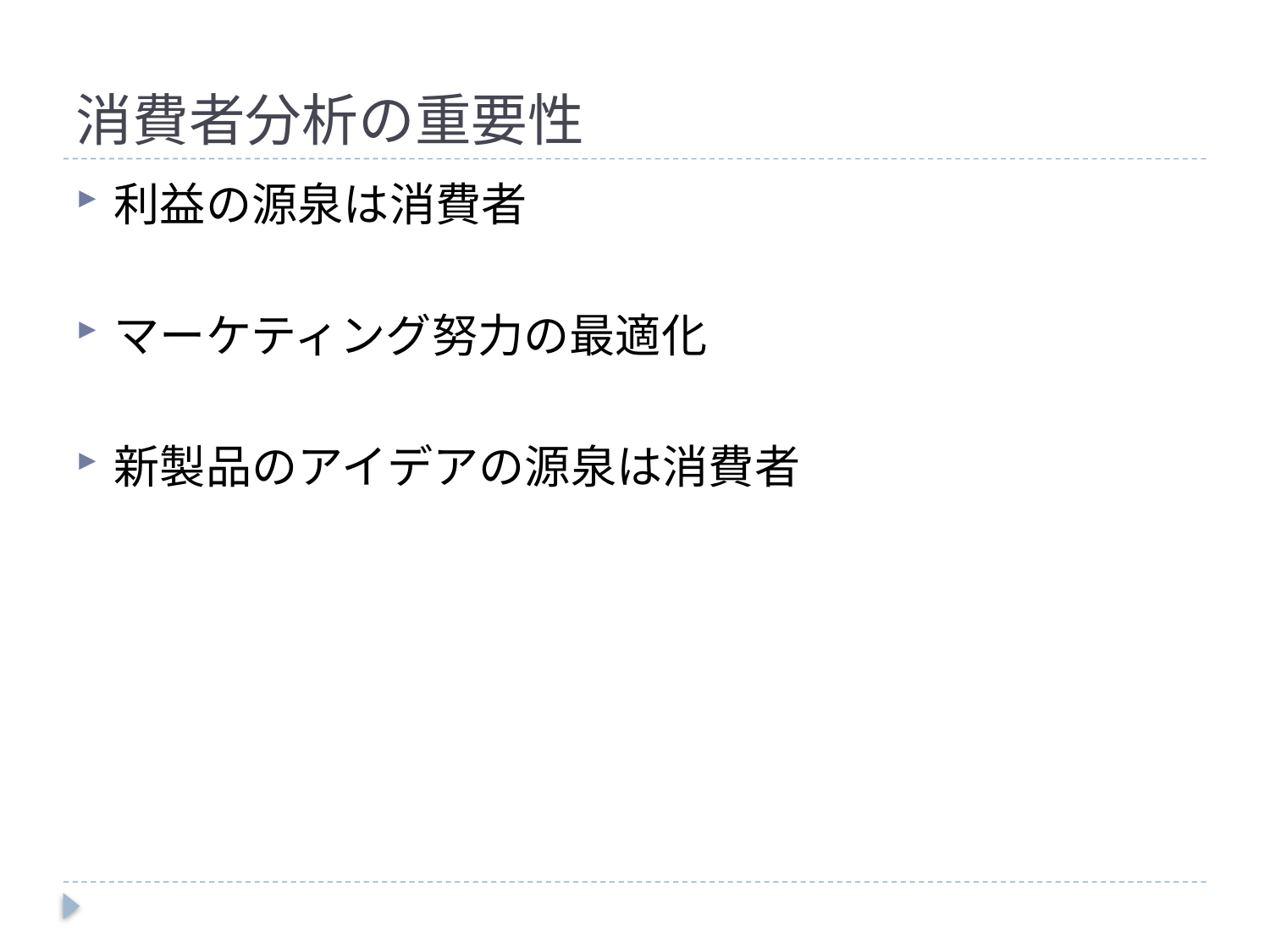

# 消費者分析の重要性
利益の源泉は消費者

マーケティング努力の最適化

新製品のアイデアの源泉は消費者